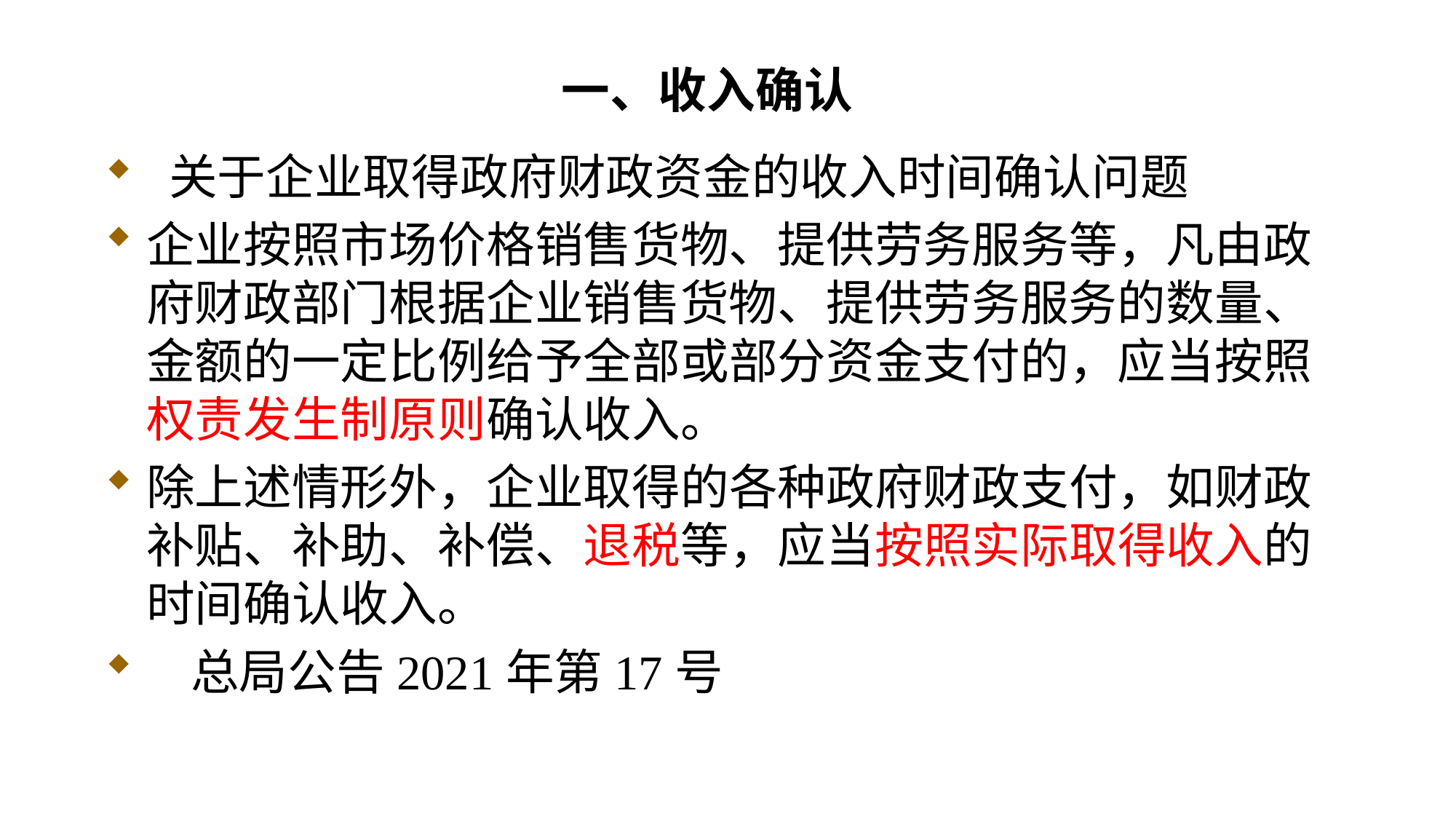

# 一、收入确认
 关于企业取得政府财政资金的收入时间确认问题
企业按照市场价格销售货物、提供劳务服务等，凡由政府财政部门根据企业销售货物、提供劳务服务的数量、金额的一定比例给予全部或部分资金支付的，应当按照权责发生制原则确认收入。
除上述情形外，企业取得的各种政府财政支付，如财政补贴、补助、补偿、退税等，应当按照实际取得收入的时间确认收入。
   总局公告2021年第17号